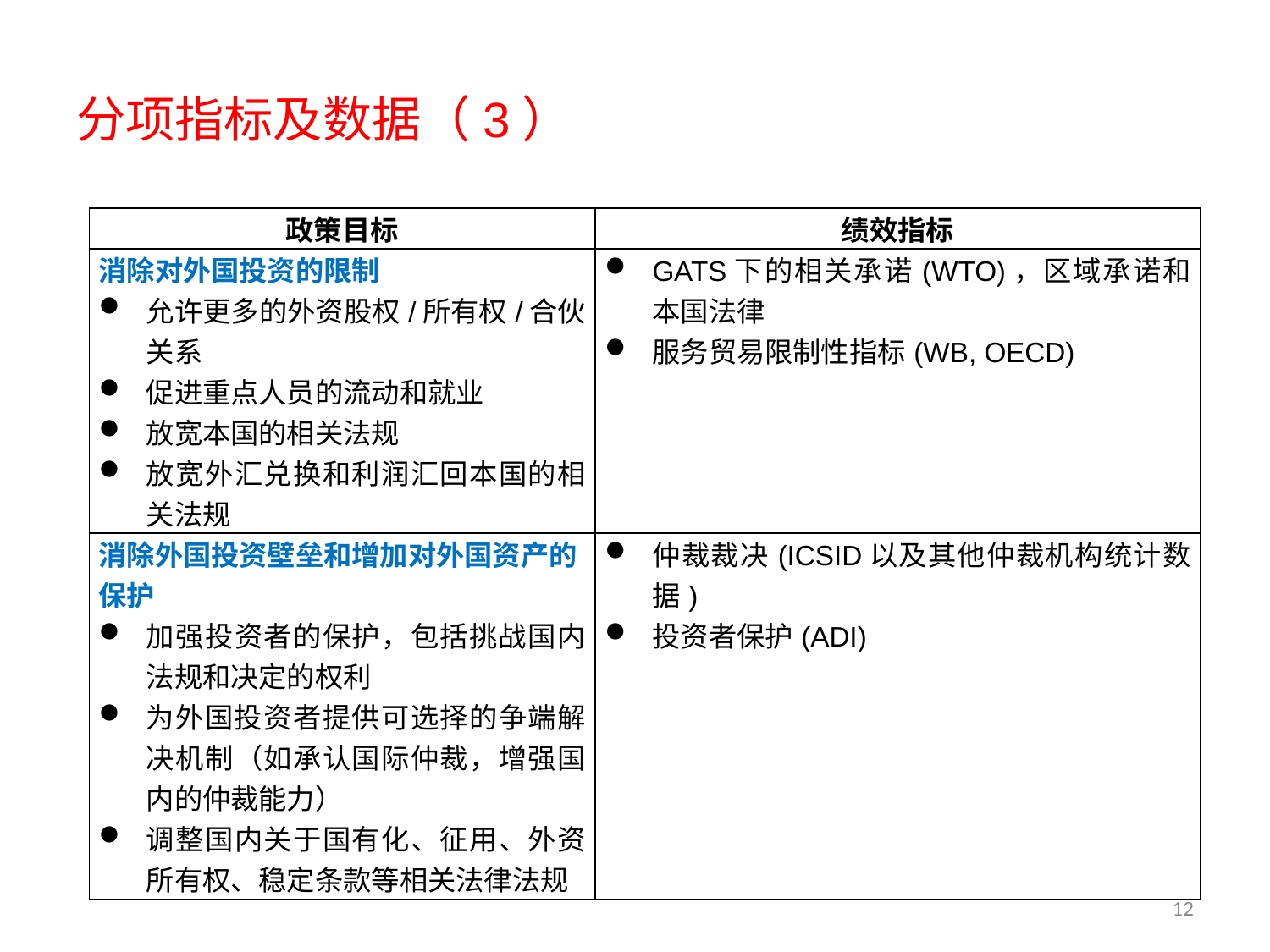

# 分项指标及数据（3）
| 政策目标 | 绩效指标 |
| --- | --- |
| 消除对外国投资的限制 允许更多的外资股权/所有权/合伙关系 促进重点人员的流动和就业 放宽本国的相关法规 放宽外汇兑换和利润汇回本国的相关法规 | GATS下的相关承诺(WTO)，区域承诺和本国法律 服务贸易限制性指标(WB, OECD) |
| 消除外国投资壁垒和增加对外国资产的保护 加强投资者的保护，包括挑战国内法规和决定的权利 为外国投资者提供可选择的争端解决机制（如承认国际仲裁，增强国内的仲裁能力） 调整国内关于国有化、征用、外资所有权、稳定条款等相关法律法规 | 仲裁裁决(ICSID以及其他仲裁机构统计数据) 投资者保护(ADI) |
12